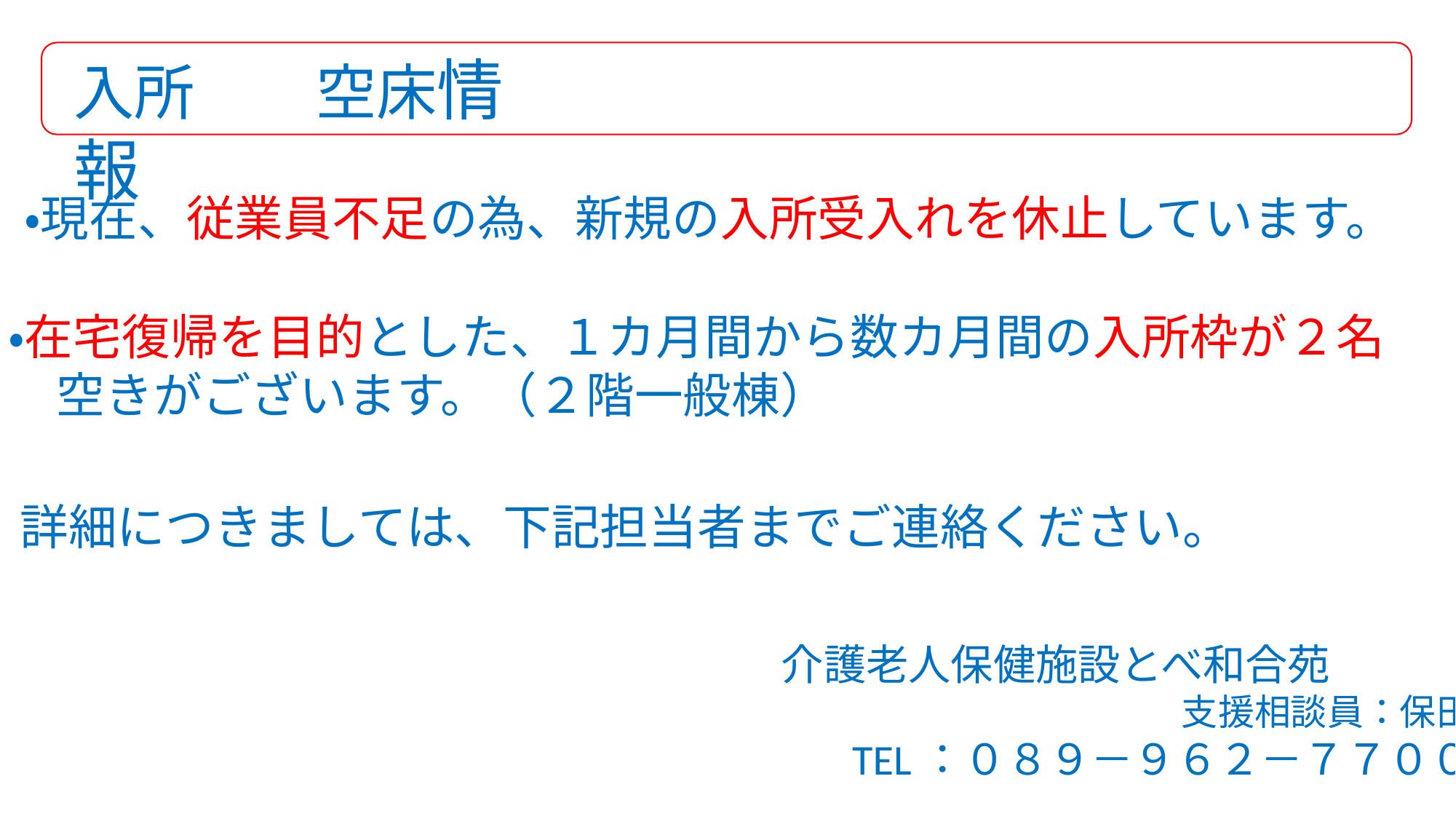

入所　　空床情報
・現在、従業員不足の為、新規の入所受入れを休止しています。
・在宅復帰を目的とした、１カ月間から数カ月間の入所枠が２名
　空きがございます。（２階一般棟）
詳細につきましては、下記担当者までご連絡ください。
介護老人保健施設とべ和合苑
　　　　　　　　　　　支援相談員：保田
TEL：０８９－９６２－７７００